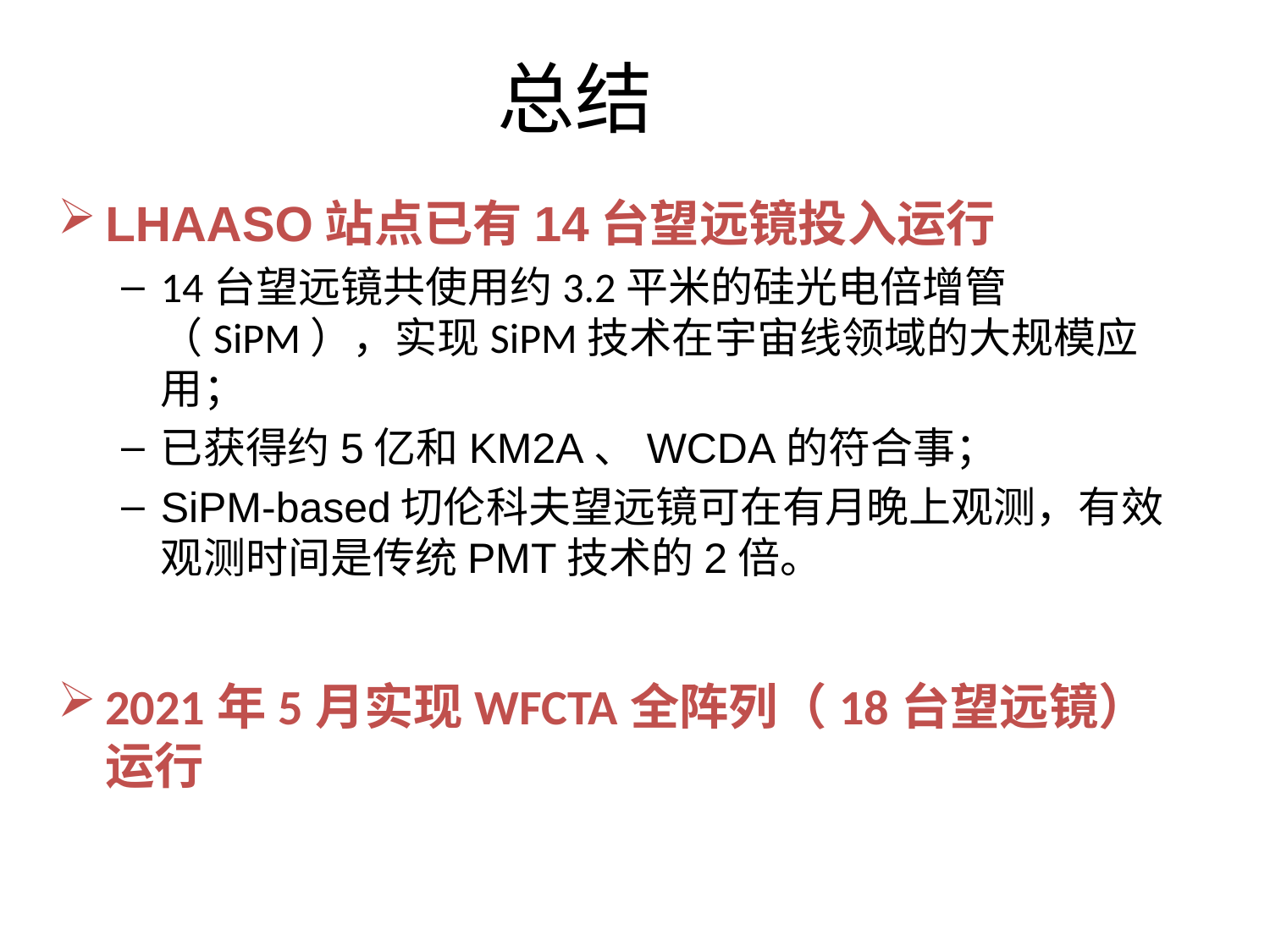

总结
LHAASO站点已有14台望远镜投入运行
14台望远镜共使用约3.2平米的硅光电倍增管（SiPM），实现SiPM技术在宇宙线领域的大规模应用；
已获得约5亿和KM2A、WCDA的符合事；
SiPM-based切伦科夫望远镜可在有月晚上观测，有效观测时间是传统PMT技术的2倍。

2021年5月实现WFCTA全阵列（18台望远镜）运行